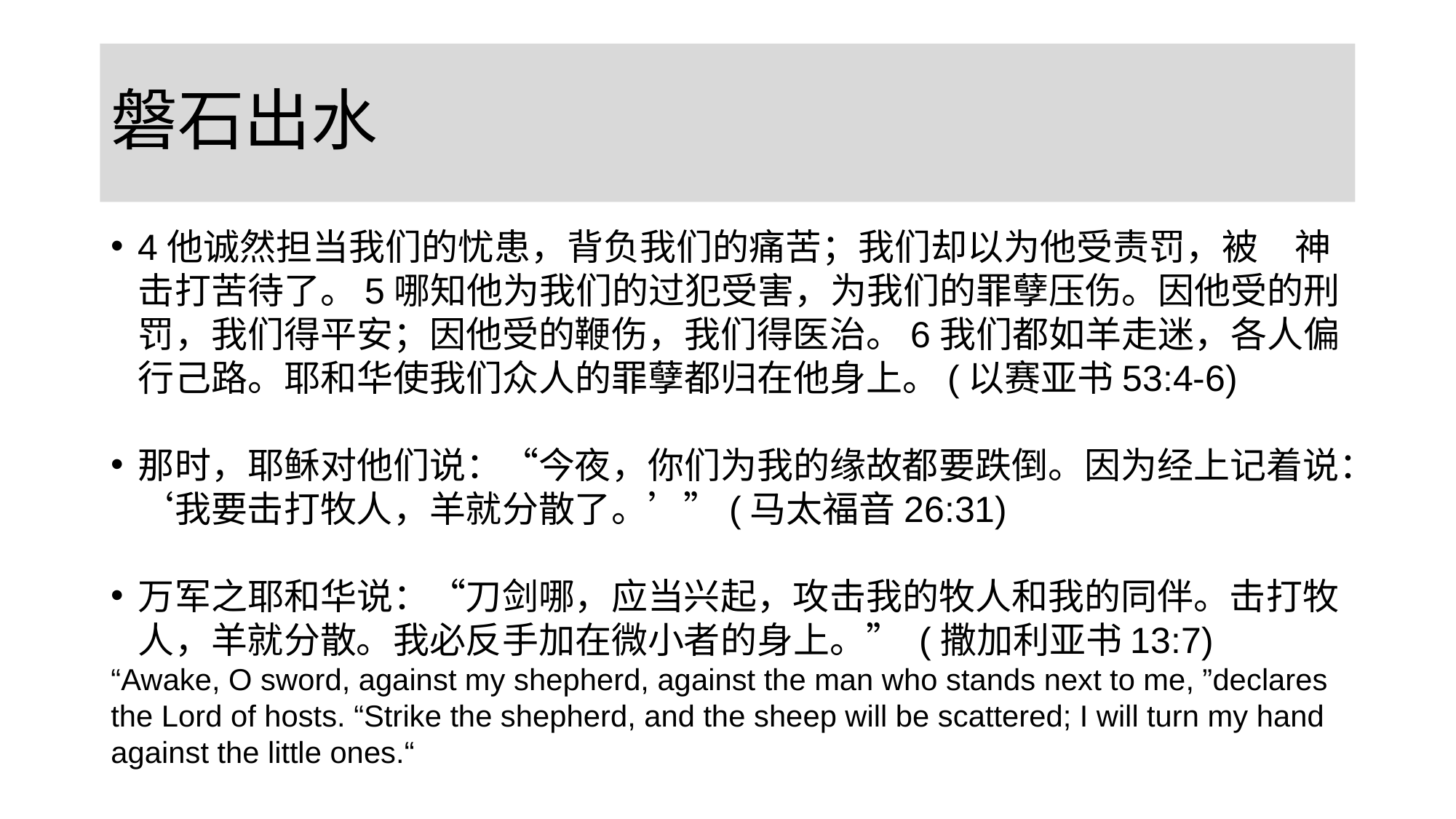

# 磐石出水
4他诚然担当我们的忧患，背负我们的痛苦；我们却以为他受责罚，被　神击打苦待了。5哪知他为我们的过犯受害，为我们的罪孽压伤。因他受的刑罚，我们得平安；因他受的鞭伤，我们得医治。6我们都如羊走迷，各人偏行己路。耶和华使我们众人的罪孽都归在他身上。(以赛亚书53:4-6)

那时，耶稣对他们说：“今夜，你们为我的缘故都要跌倒。因为经上记着说：‘我要击打牧人，羊就分散了。’”(马太福音26:31)

万军之耶和华说：“刀剑哪，应当兴起，攻击我的牧人和我的同伴。击打牧人，羊就分散。我必反手加在微小者的身上。” (撒加利亚书13:7)
“Awake, O sword, against my shepherd, against the man who stands next to me, ”declares the Lord of hosts. “Strike the shepherd, and the sheep will be scattered; I will turn my hand against the little ones.“